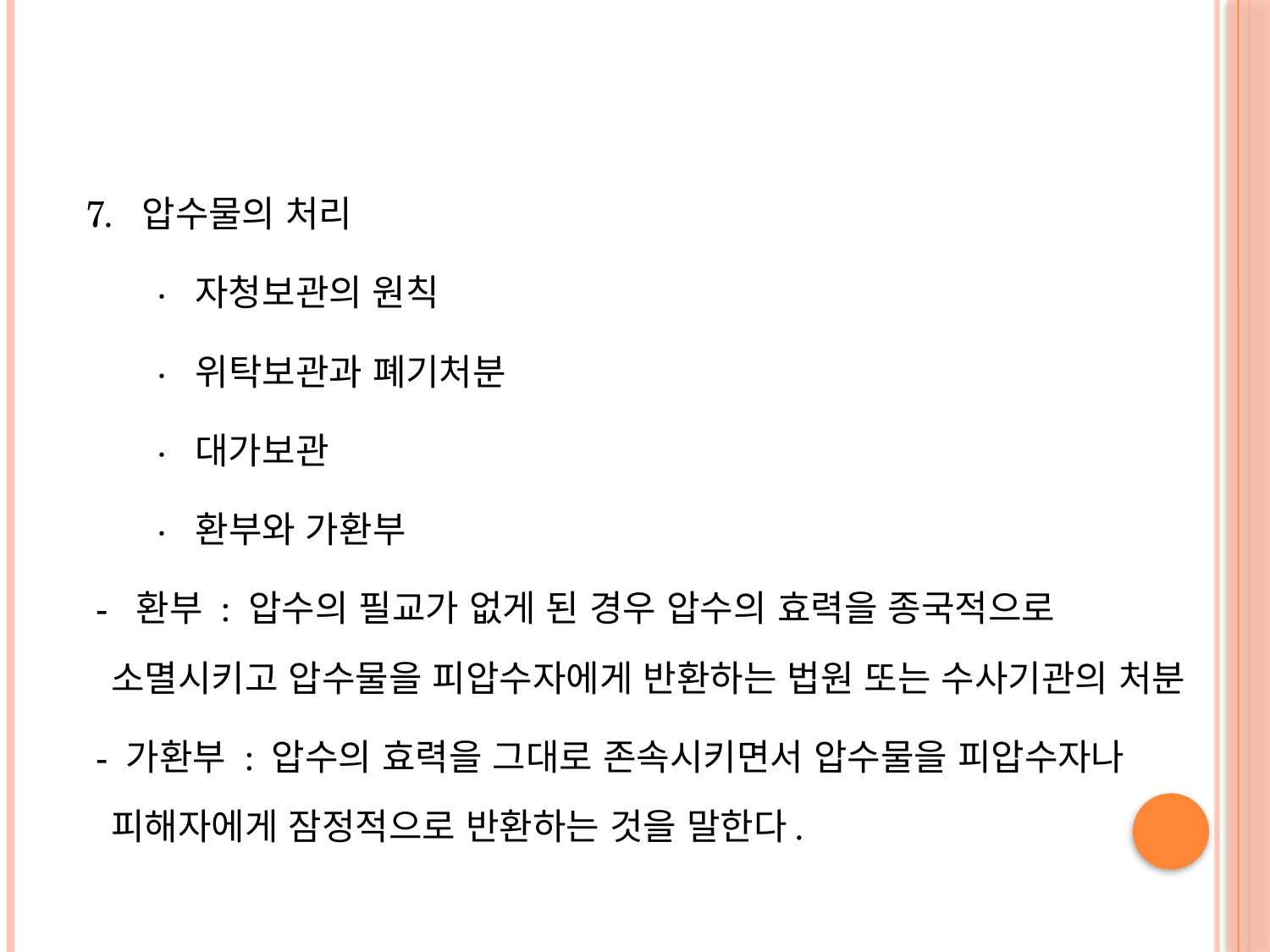

#
 7.  압수물의 처리
        ·  자청보관의 원칙
        ·  위탁보관과 폐기처분
        ·  대가보관
        ·  환부와 가환부
  -  환부 : 압수의 필교가 없게 된 경우 압수의 효력을 종국적으로 소멸시키고 압수물을 피압수자에게 반환하는 법원 또는 수사기관의 처분
  - 가환부 : 압수의 효력을 그대로 존속시키면서 압수물을 피압수자나 피해자에게 잠정적으로 반환하는 것을 말한다.